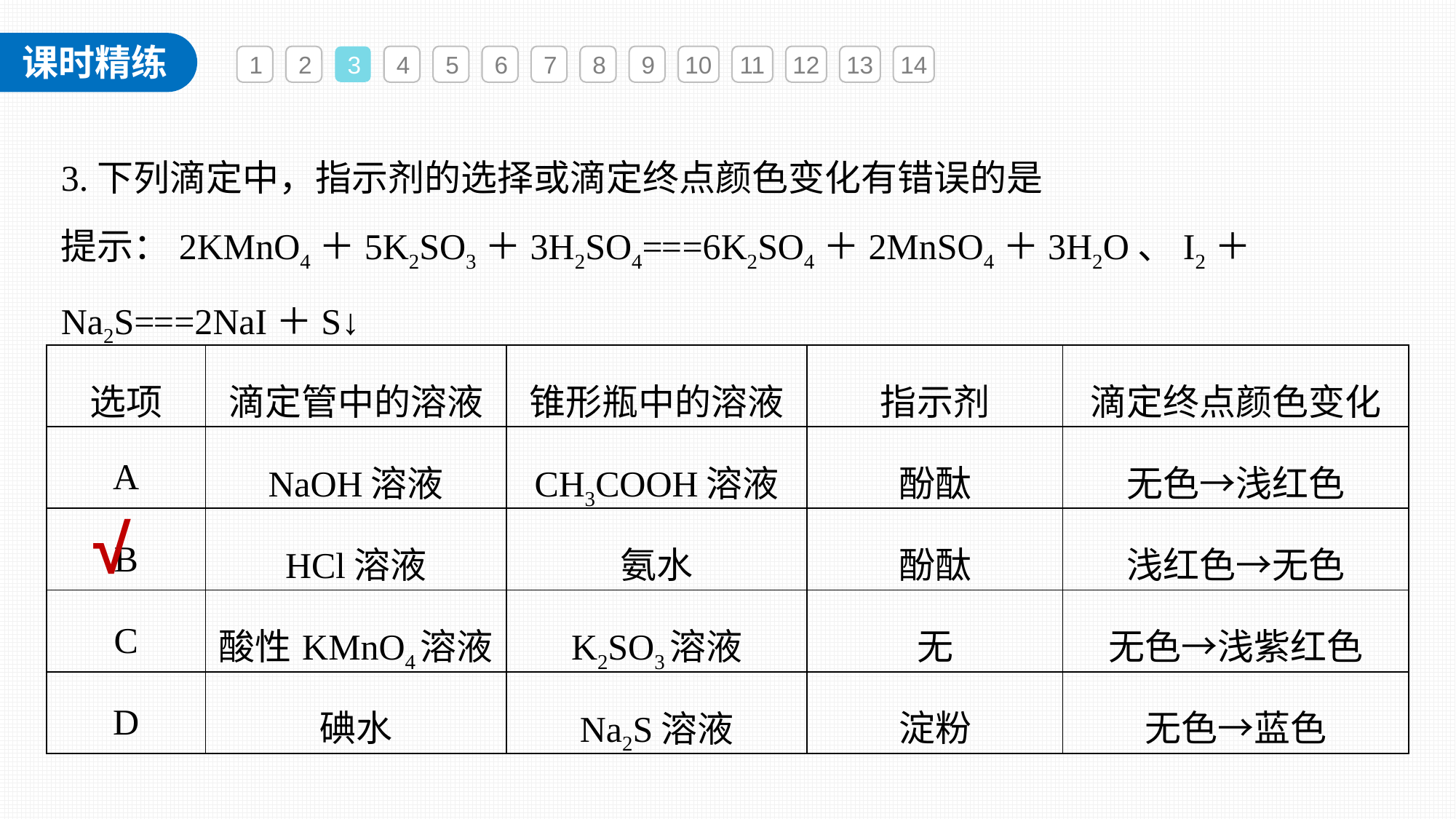

1
2
3
4
5
6
7
8
9
10
11
12
13
14
3.下列滴定中，指示剂的选择或滴定终点颜色变化有错误的是
提示：2KMnO4＋5K2SO3＋3H2SO4===6K2SO4＋2MnSO4＋3H2O、I2＋Na2S===2NaI＋S↓
| 选项 | 滴定管中的溶液 | 锥形瓶中的溶液 | 指示剂 | 滴定终点颜色变化 |
| --- | --- | --- | --- | --- |
| A | NaOH溶液 | CH3COOH溶液 | 酚酞 | 无色→浅红色 |
| B | HCl溶液 | 氨水 | 酚酞 | 浅红色→无色 |
| C | 酸性KMnO4溶液 | K2SO3溶液 | 无 | 无色→浅紫红色 |
| D | 碘水 | Na2S溶液 | 淀粉 | 无色→蓝色 |
√